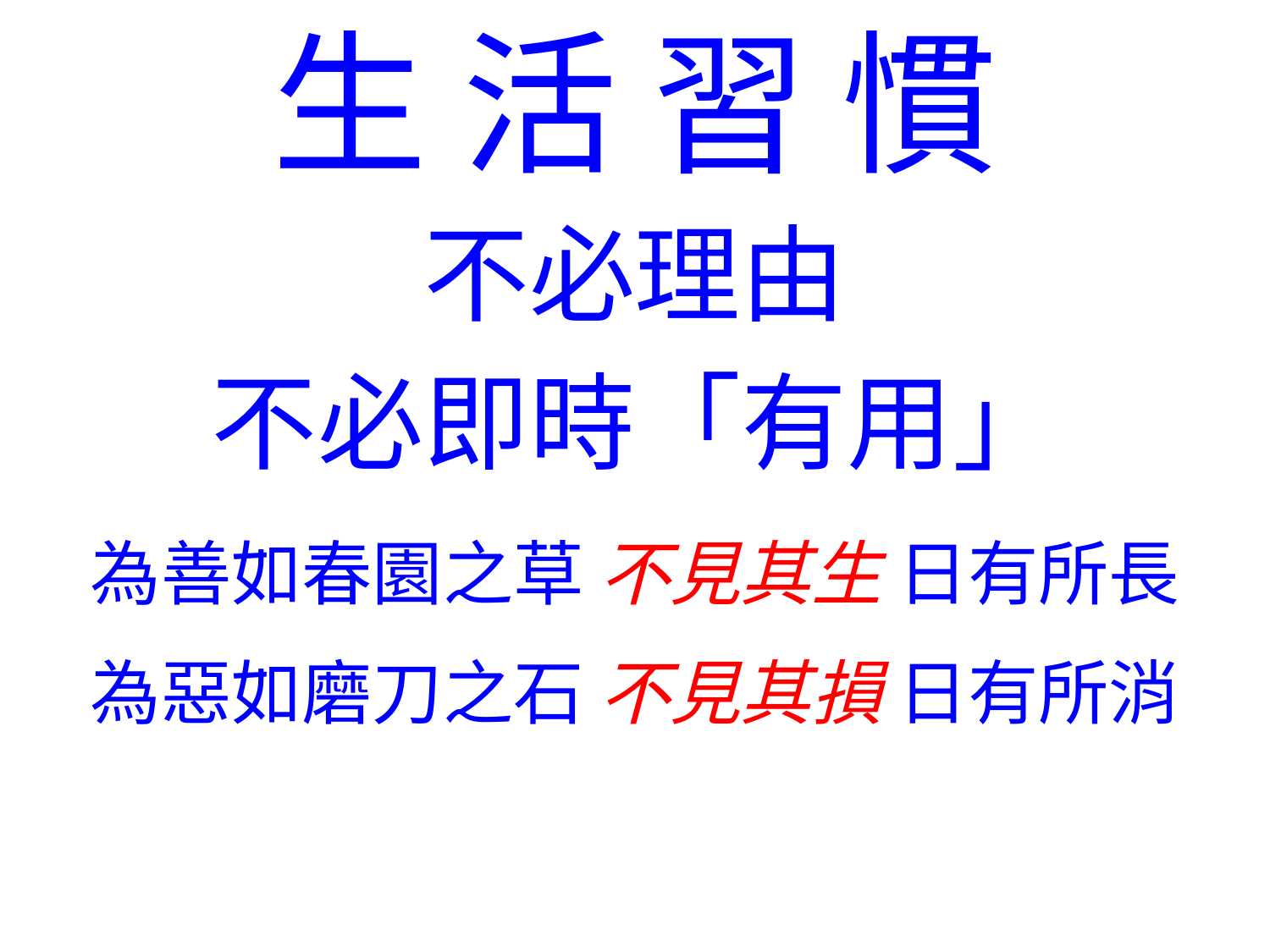

生 活 習 慣
不必理由
不必即時「有用」
為善如春園之草 不見其生 日有所長
為惡如磨刀之石 不見其損 日有所消